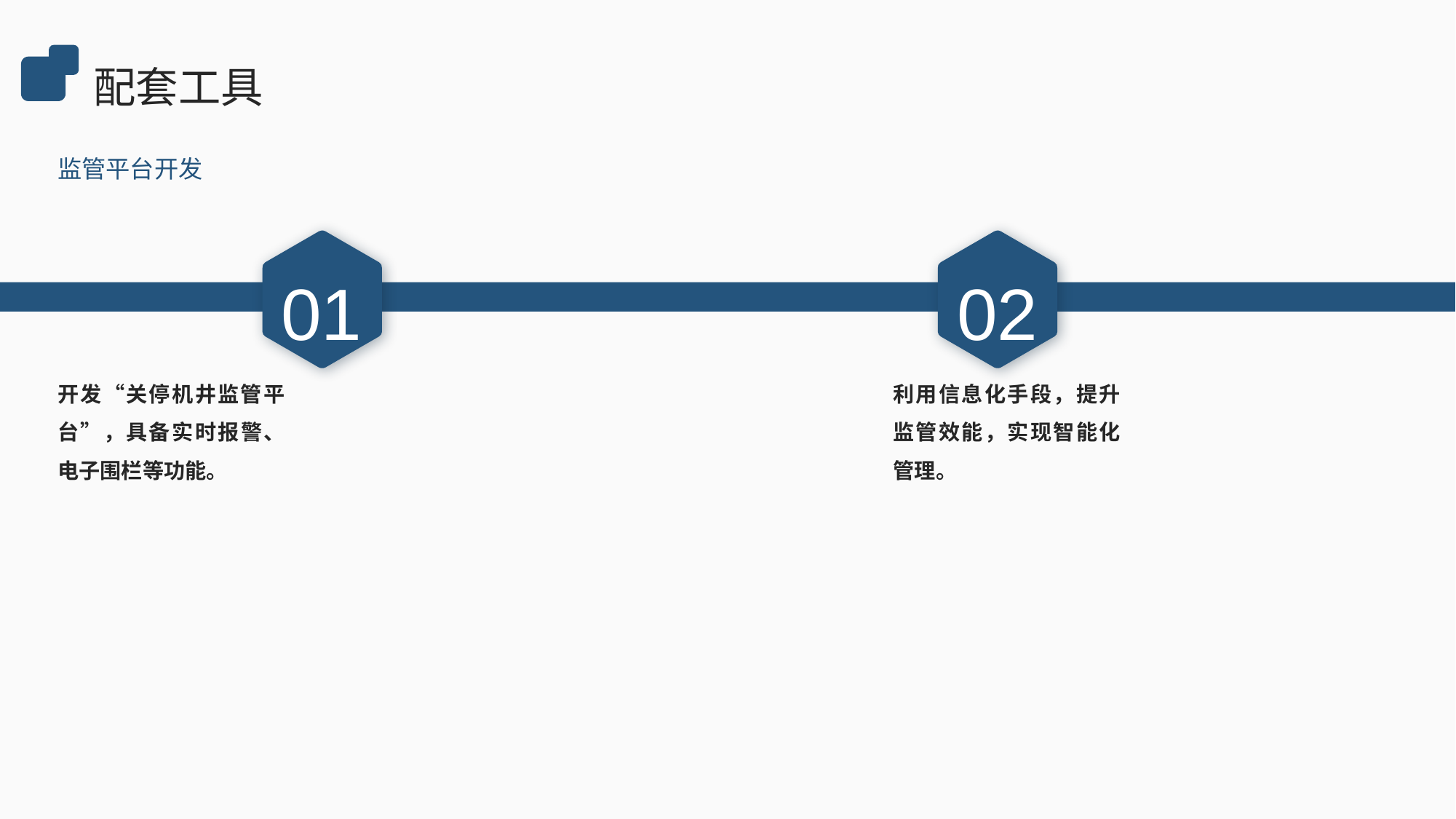

配套工具
监管平台开发

01
02

开发“关停机井监管平台”，具备实时报警、电子围栏等功能。
利用信息化手段，提升监管效能，实现智能化管理。